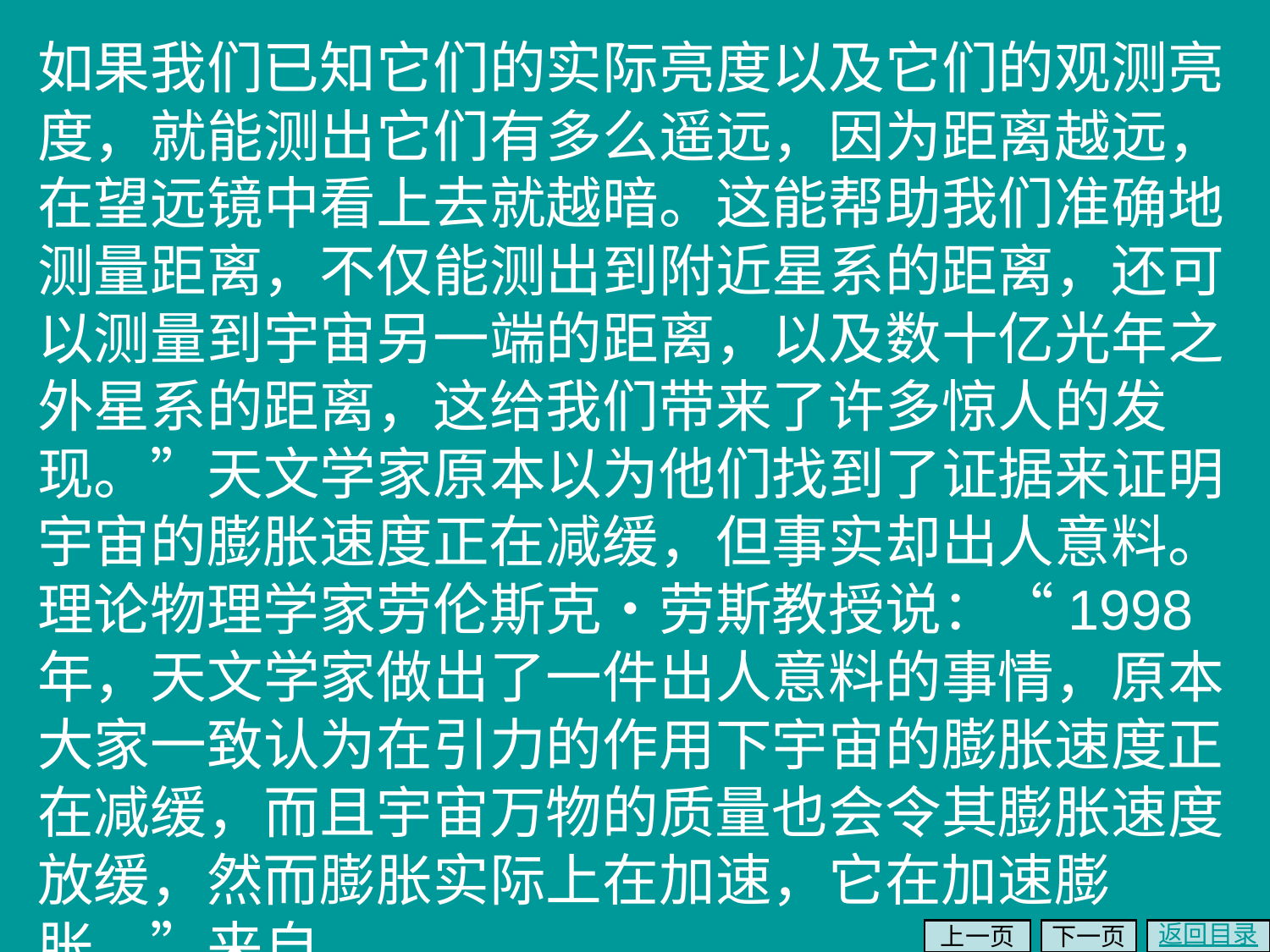

如果我们已知它们的实际亮度以及它们的观测亮度，就能测出它们有多么遥远，因为距离越远，在望远镜中看上去就越暗。这能帮助我们准确地测量距离，不仅能测出到附近星系的距离，还可以测量到宇宙另一端的距离，以及数十亿光年之外星系的距离，这给我们带来了许多惊人的发现。”天文学家原本以为他们找到了证据来证明宇宙的膨胀速度正在减缓，但事实却出人意料。理论物理学家劳伦斯克•劳斯教授说：“1998年，天文学家做出了一件出人意料的事情，原本大家一致认为在引力的作用下宇宙的膨胀速度正在减缓，而且宇宙万物的质量也会令其膨胀速度放缓，然而膨胀实际上在加速，它在加速膨胀。”来自
上一页
下一页
返回目录